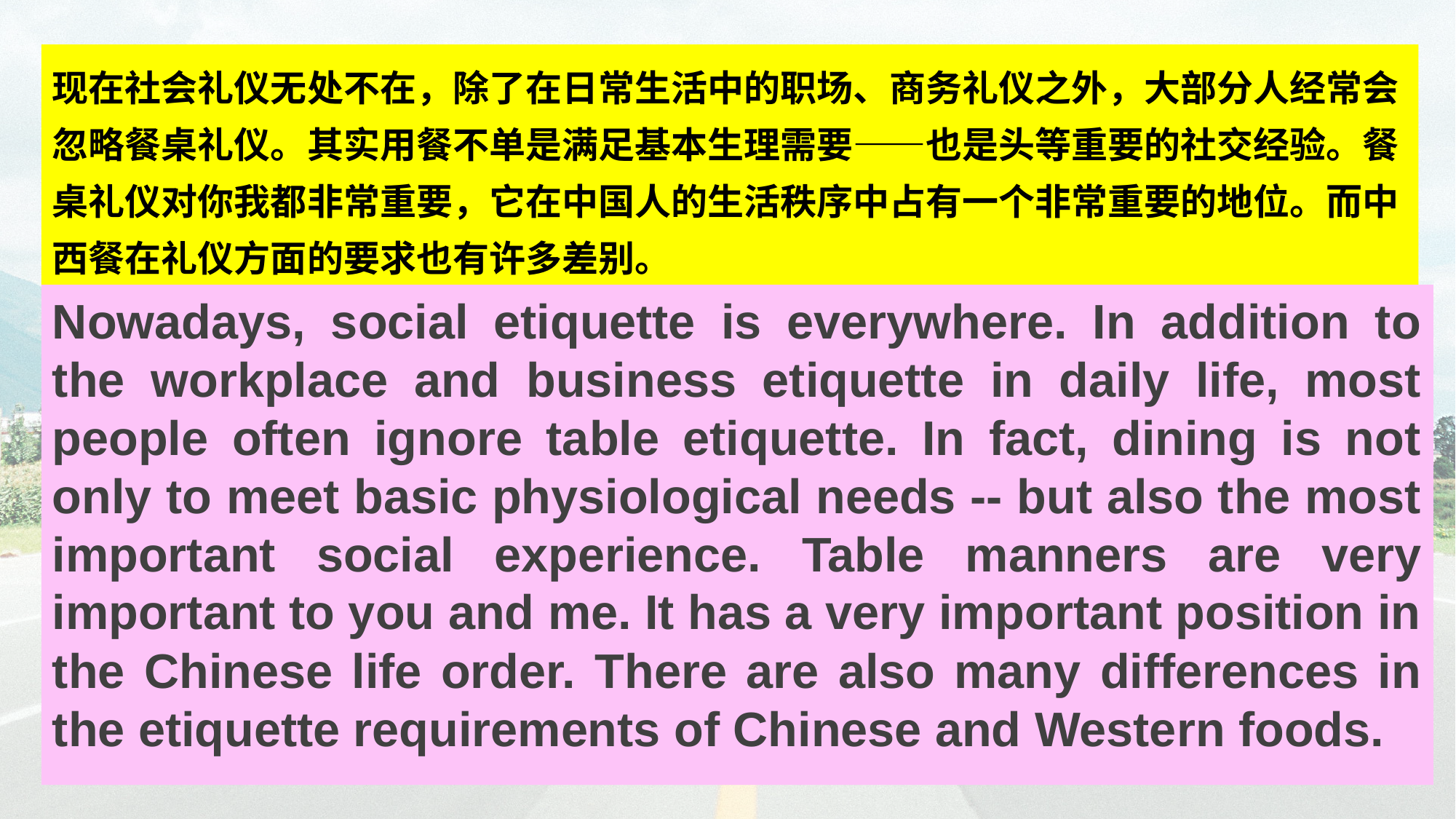

# 现在社会礼仪无处不在，除了在日常生活中的职场、商务礼仪之外，大部分人经常会忽略餐桌礼仪。其实用餐不单是满足基本生理需要——也是头等重要的社交经验。餐桌礼仪对你我都非常重要，它在中国人的生活秩序中占有一个非常重要的地位。而中西餐在礼仪方面的要求也有许多差别。
Nowadays, social etiquette is everywhere. In addition to the workplace and business etiquette in daily life, most people often ignore table etiquette. In fact, dining is not only to meet basic physiological needs -- but also the most important social experience. Table manners are very important to you and me. It has a very important position in the Chinese life order. There are also many differences in the etiquette requirements of Chinese and Western foods.